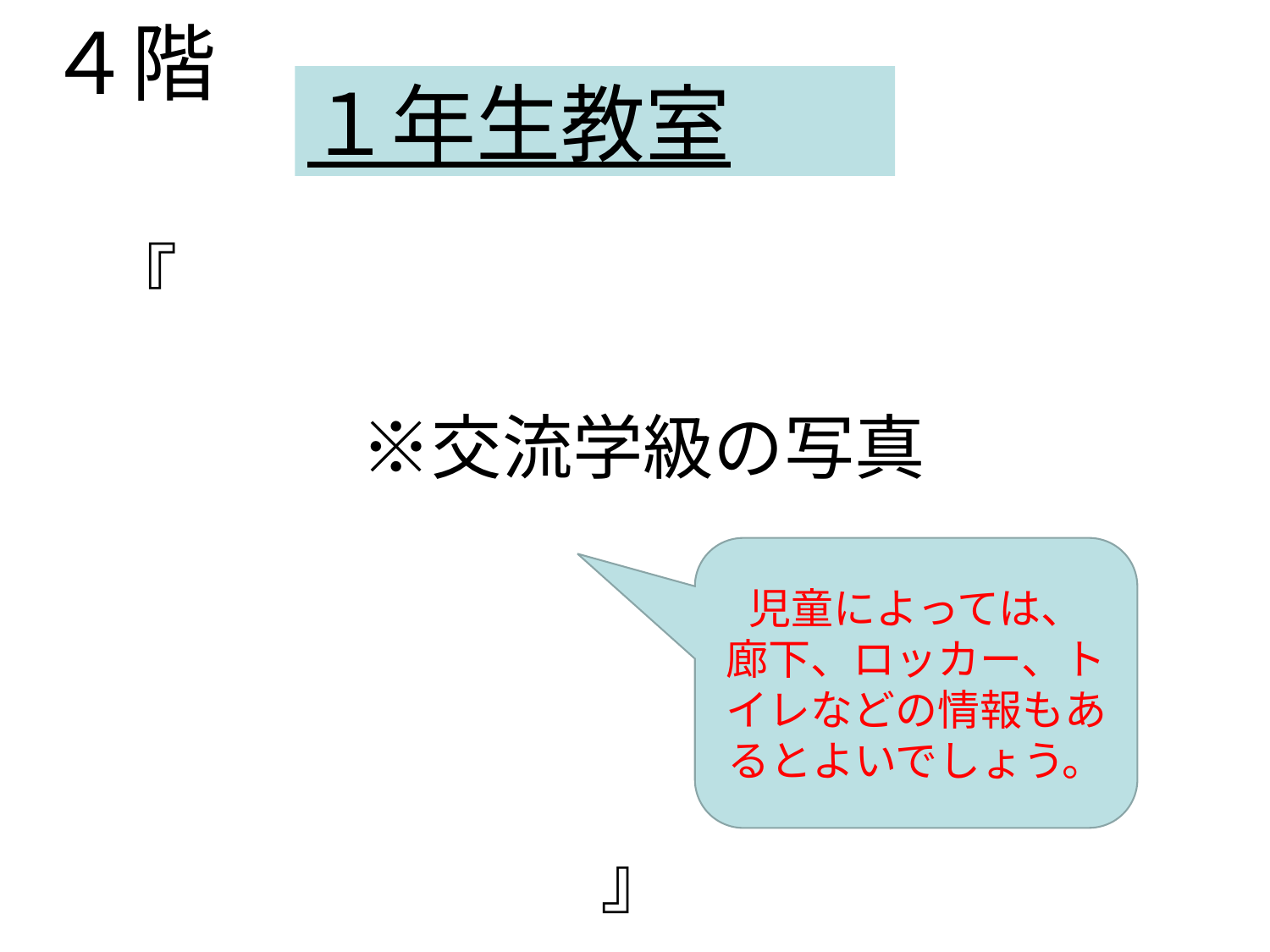

４階
１年生教室
『

　　※交流学級の写真

　　　　　　　　　　　　　　　　　　　　　　』
児童によっては、
廊下、ロッカー、トイレなどの情報もあるとよいでしょう。